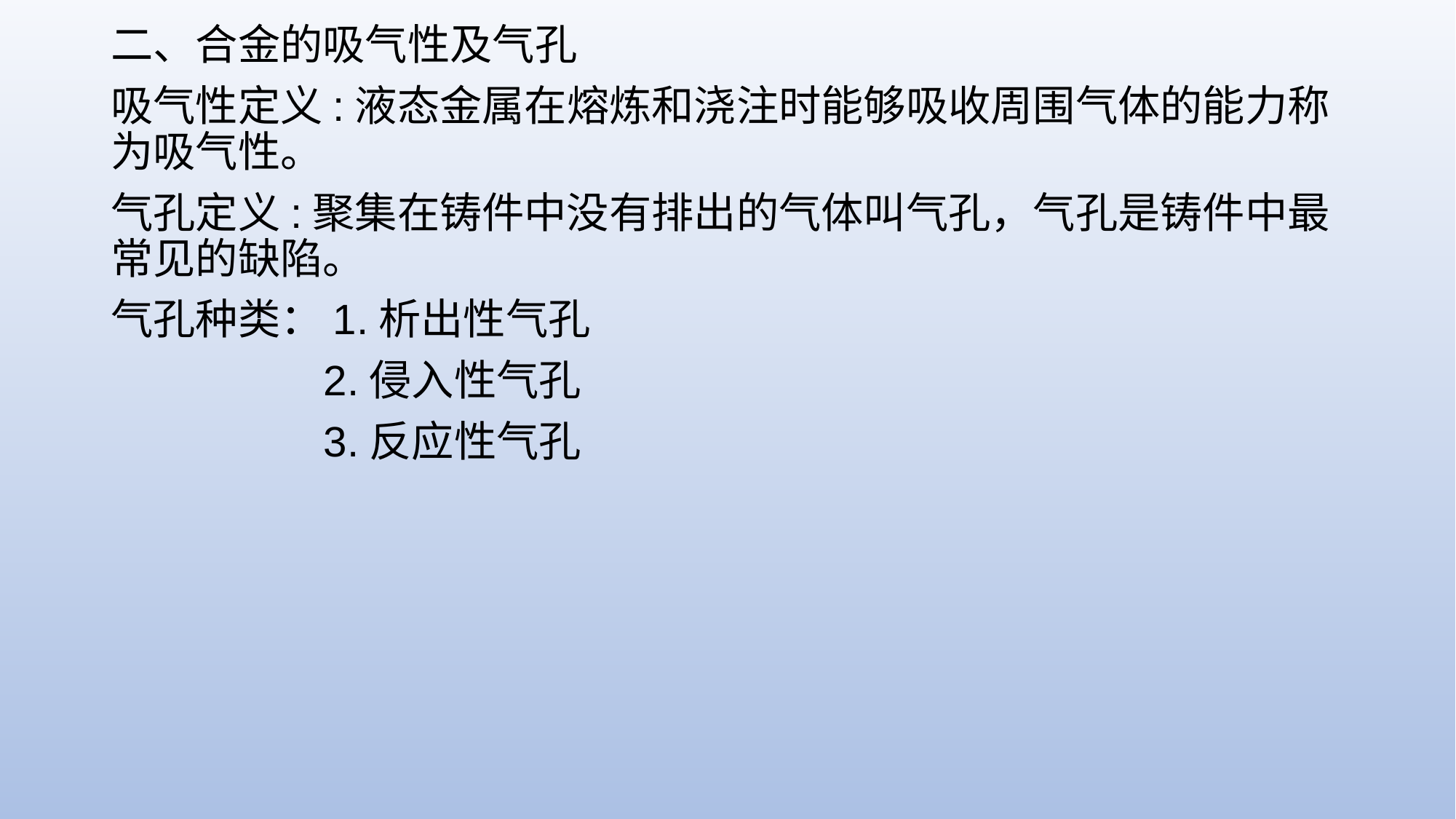

二、合金的吸气性及气孔
吸气性定义:液态金属在熔炼和浇注时能够吸收周围气体的能力称为吸气性。
气孔定义:聚集在铸件中没有排出的气体叫气孔，气孔是铸件中最常见的缺陷。
气孔种类：1.析出性气孔
                  2.侵入性气孔
                  3.反应性气孔